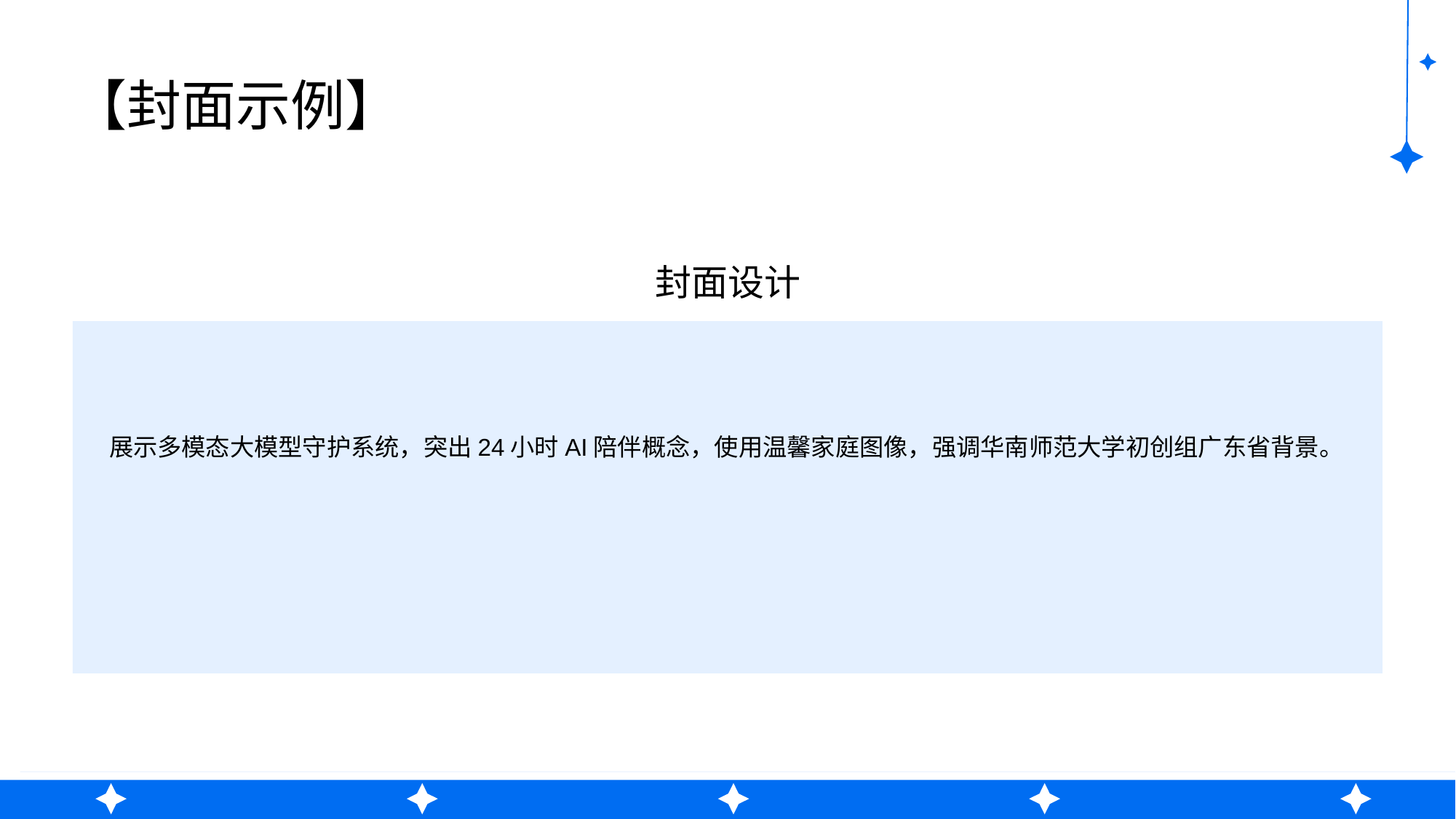

【封面示例】
封面设计

展示多模态大模型守护系统，突出24小时AI陪伴概念，使用温馨家庭图像，强调华南师范大学初创组广东省背景。